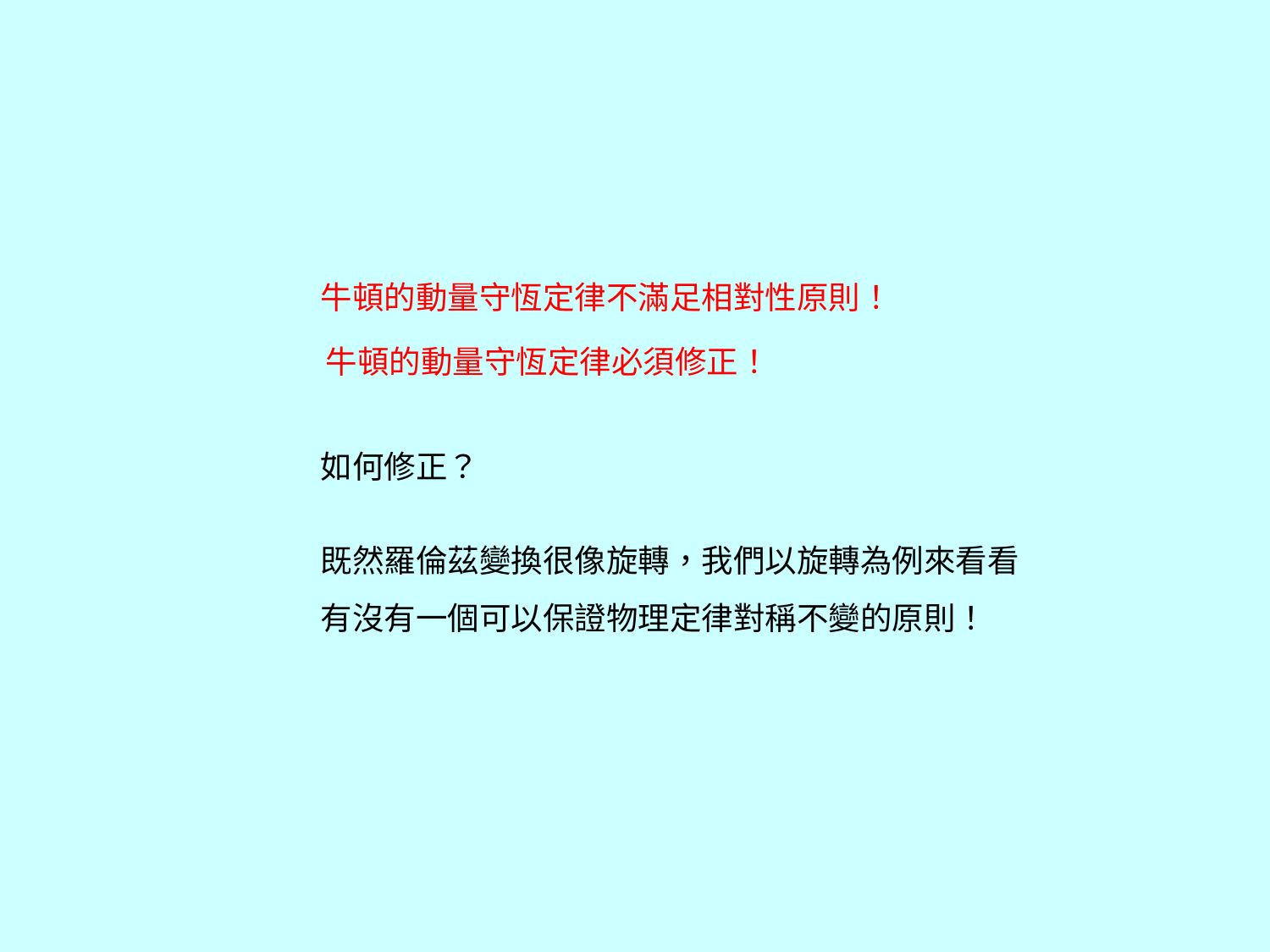

牛頓的動量守恆定律不滿足相對性原則！
牛頓的動量守恆定律必須修正！
如何修正？
既然羅倫茲變換很像旋轉，我們以旋轉為例來看看有沒有一個可以保證物理定律對稱不變的原則！